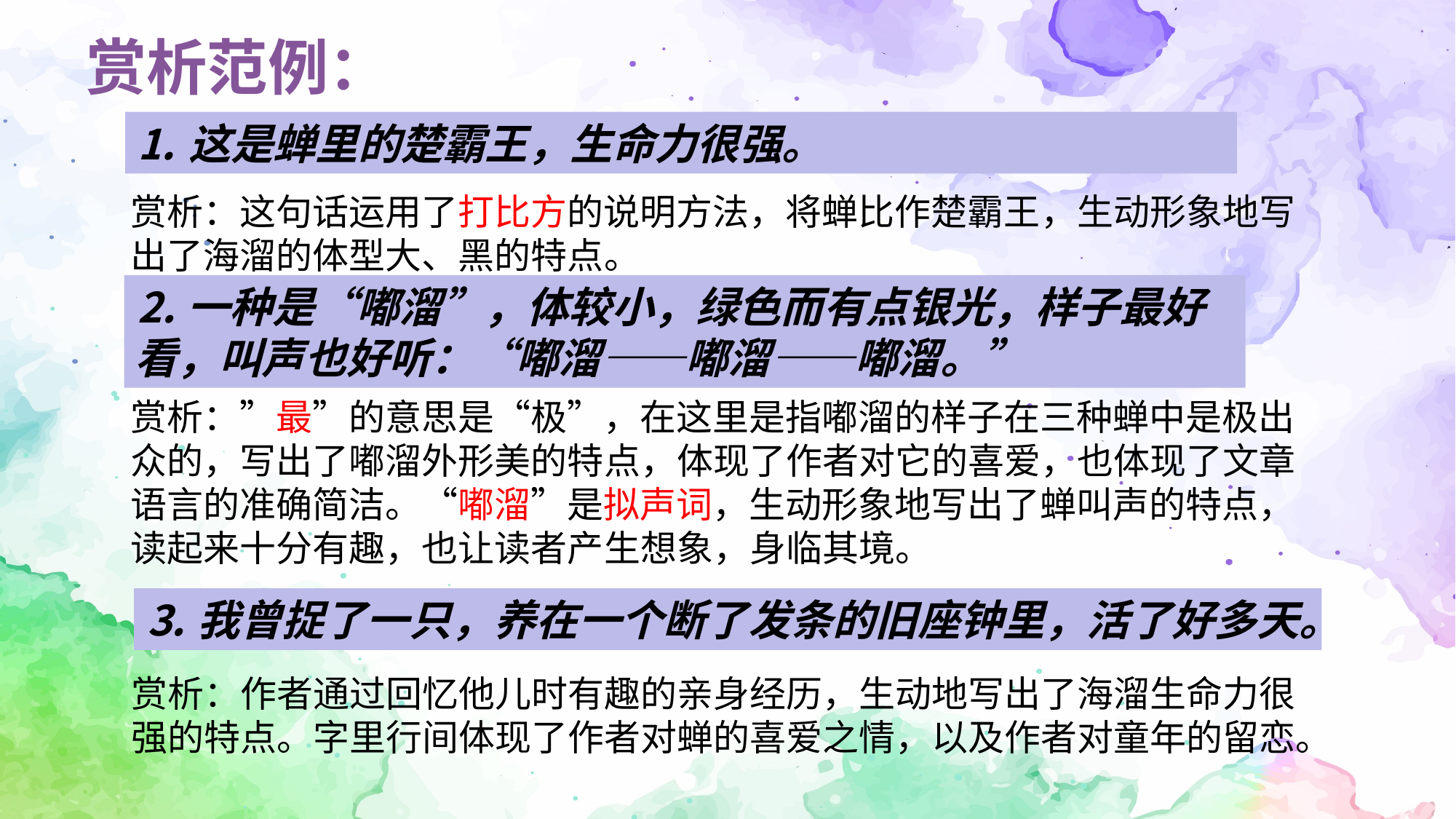

赏析范例：
⒈这是蝉里的楚霸王，生命力很强。
赏析：这句话运用了打比方的说明方法，将蝉比作楚霸王，生动形象地写出了海溜的体型大、黑的特点。
⒉一种是“嘟溜”，体较小，绿色而有点银光，样子最好看，叫声也好听：“嘟溜——嘟溜——嘟溜。”
赏析：”最”的意思是“极”，在这里是指嘟溜的样子在三种蝉中是极出众的，写出了嘟溜外形美的特点，体现了作者对它的喜爱，也体现了文章语言的准确简洁。“嘟溜”是拟声词，生动形象地写出了蝉叫声的特点，读起来十分有趣，也让读者产生想象，身临其境。
⒊我曾捉了一只，养在一个断了发条的旧座钟里，活了好多天。
赏析：作者通过回忆他儿时有趣的亲身经历，生动地写出了海溜生命力很强的特点。字里行间体现了作者对蝉的喜爱之情，以及作者对童年的留恋。